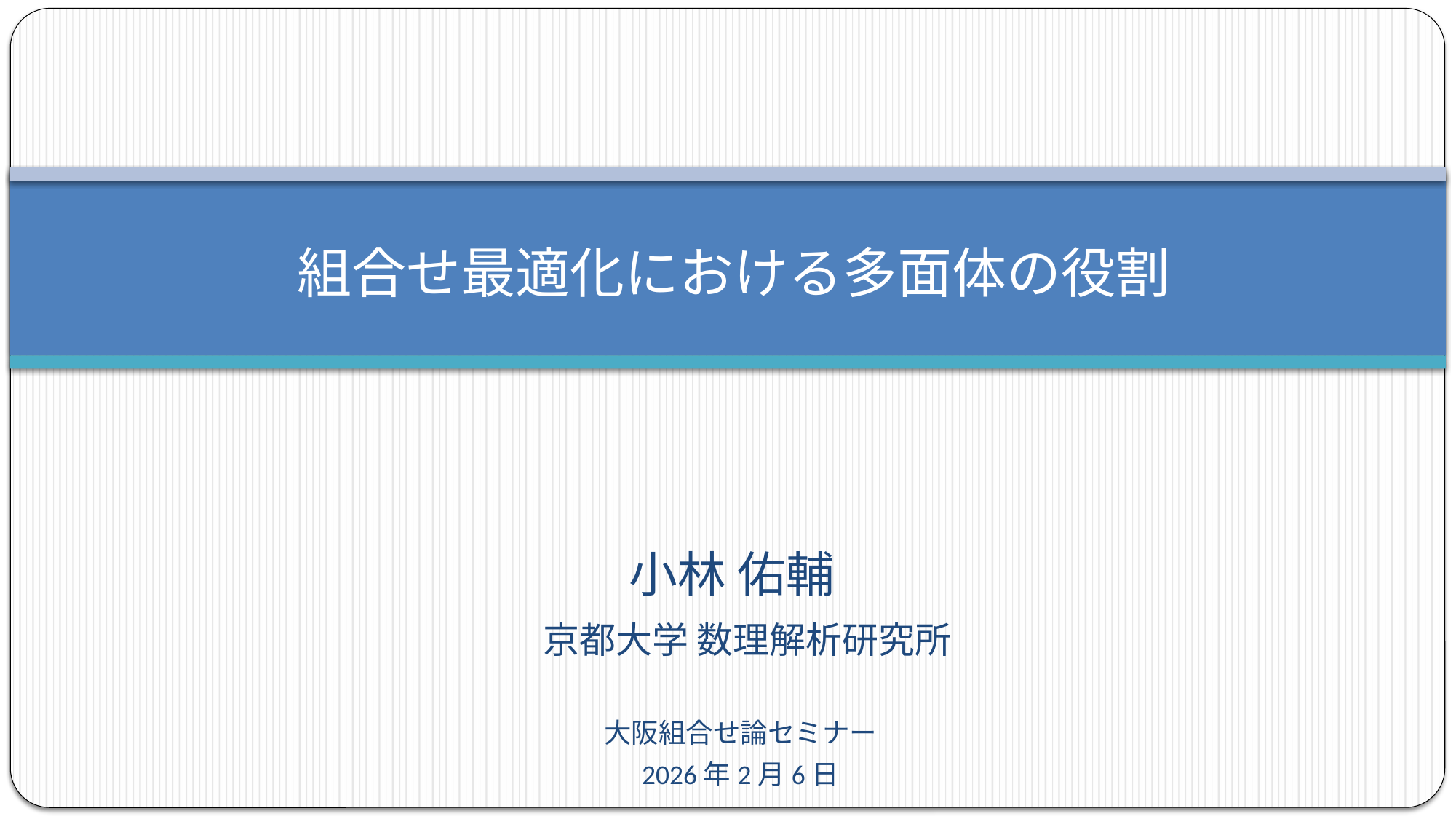

# 組合せ最適化における多面体の役割
小林 佑輔
京都大学 数理解析研究所
大阪組合せ論セミナー
2026年2月6日